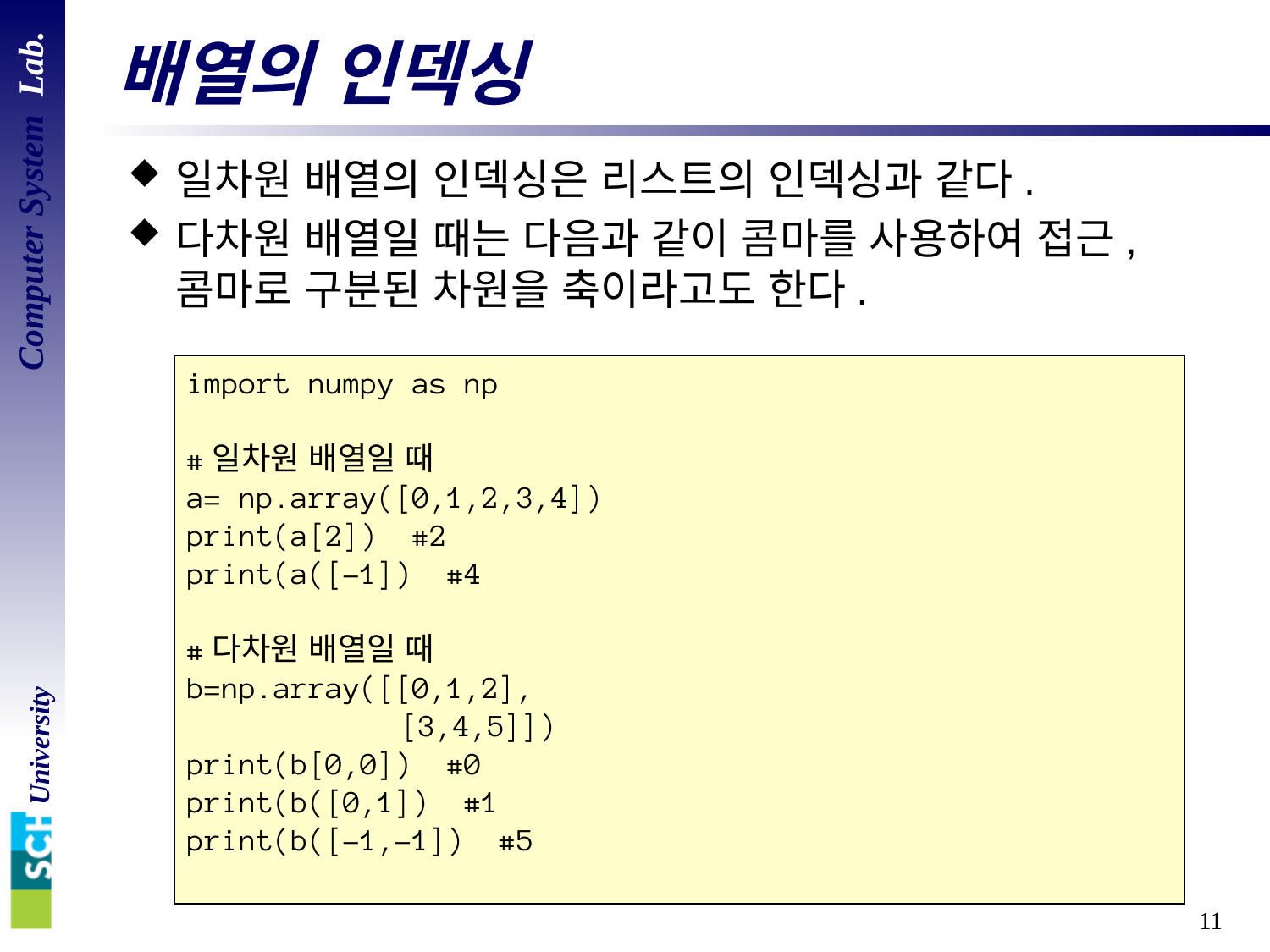

# 배열의 인덱싱

일차원 배열의 인덱싱은 리스트의 인덱싱과 같다.
다차원 배열일 때는 다음과 같이 콤마를 사용하여 접근, 콤마로 구분된 차원을 축이라고도 한다.
import numpy as np

#일차원 배열일 때
a= np.array([0,1,2,3,4])
print(a[2])  #2
print(a([-1])  #4

#다차원 배열일 때
b=np.array([[0,1,2],
	     [3,4,5]])
print(b[0,0])  #0
print(b([0,1])  #1
print(b([-1,-1])  #5